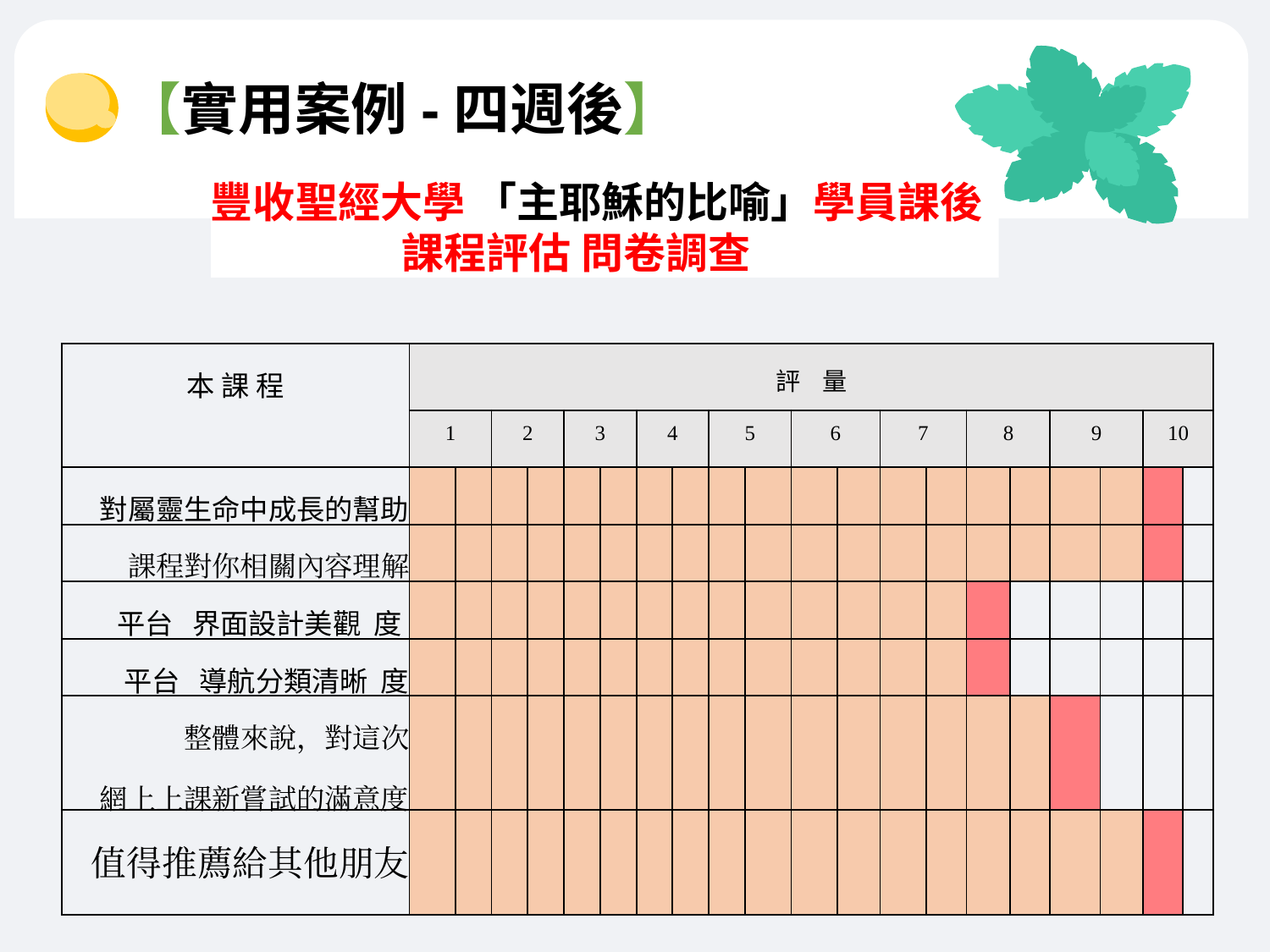

【實用案例-四週後】
豐收聖經大學 「主耶穌的比喻」學員課後
                   課程評估 問卷調查
| 本 課 程 | 評 量 |  |  |  |  |  |  |  |  |  |  |  |  |  |  |  |  |  |  |  |
| --- | --- | --- | --- | --- | --- | --- | --- | --- | --- | --- | --- | --- | --- | --- | --- | --- | --- | --- | --- | --- |
|  | 1 |  | 2 |  | 3 |  | 4 |  | 5 |  | 6 |  | 7 |  | 8 |  | 9 |  | 10 |  |
| 對屬靈生命中成長的幫助 |  |  |  |  |  |  |  |  |  |  |  |  |  |  |  |  |  |  |  |  |
| 課程對你相關內容理解 |  |  |  |  |  |  |  |  |  |  |  |  |  |  |  |  |  |  |  |  |
| 平台 界面設計美觀 度 |  |  |  |  |  |  |  |  |  |  |  |  |  |  |  |  |  |  |  |  |
| 平台 導航分類清晰 度 |  |  |  |  |  |  |  |  |  |  |  |  |  |  |  |  |  |  |  |  |
| 整體來說，對這次 網上上課新嘗試的滿意度 |  |  |  |  |  |  |  |  |  |  |  |  |  |  |  |  |  |  |  |  |
| 值得推薦給其他朋友 |  |  |  |  |  |  |  |  |  |  |  |  |  |  |  |  |  |  |  |  |